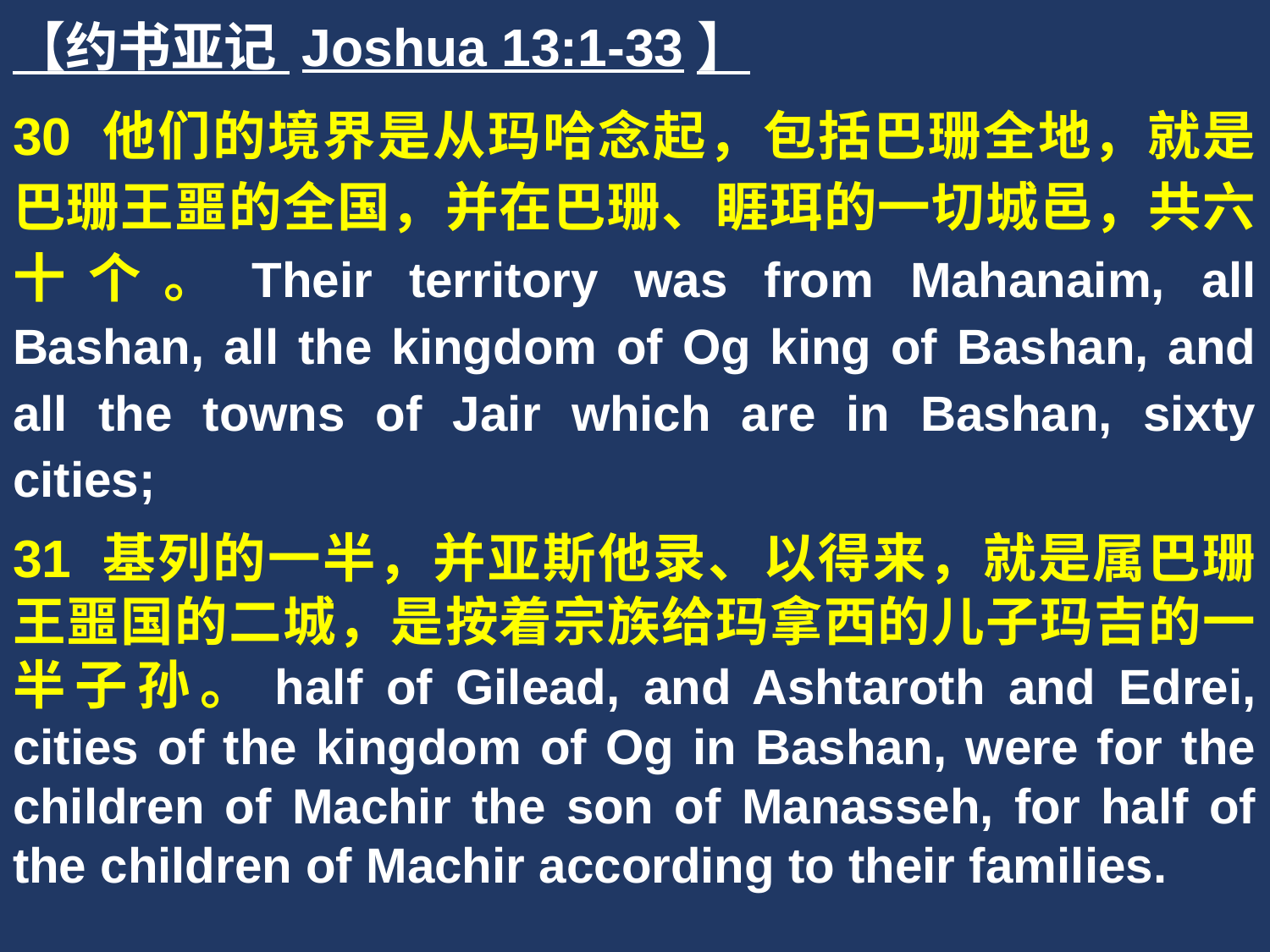

【约书亚记 Joshua 13:1-33】
30 他们的境界是从玛哈念起，包括巴珊全地，就是巴珊王噩的全国，并在巴珊、睚珥的一切城邑，共六十个。Their territory was from Mahanaim, all Bashan, all the kingdom of Og king of Bashan, and all the towns of Jair which are in Bashan, sixty cities;
31 基列的一半，并亚斯他录、以得来，就是属巴珊王噩国的二城，是按着宗族给玛拿西的儿子玛吉的一半子孙。half of Gilead, and Ashtaroth and Edrei, cities of the kingdom of Og in Bashan, were for the children of Machir the son of Manasseh, for half of the children of Machir according to their families.